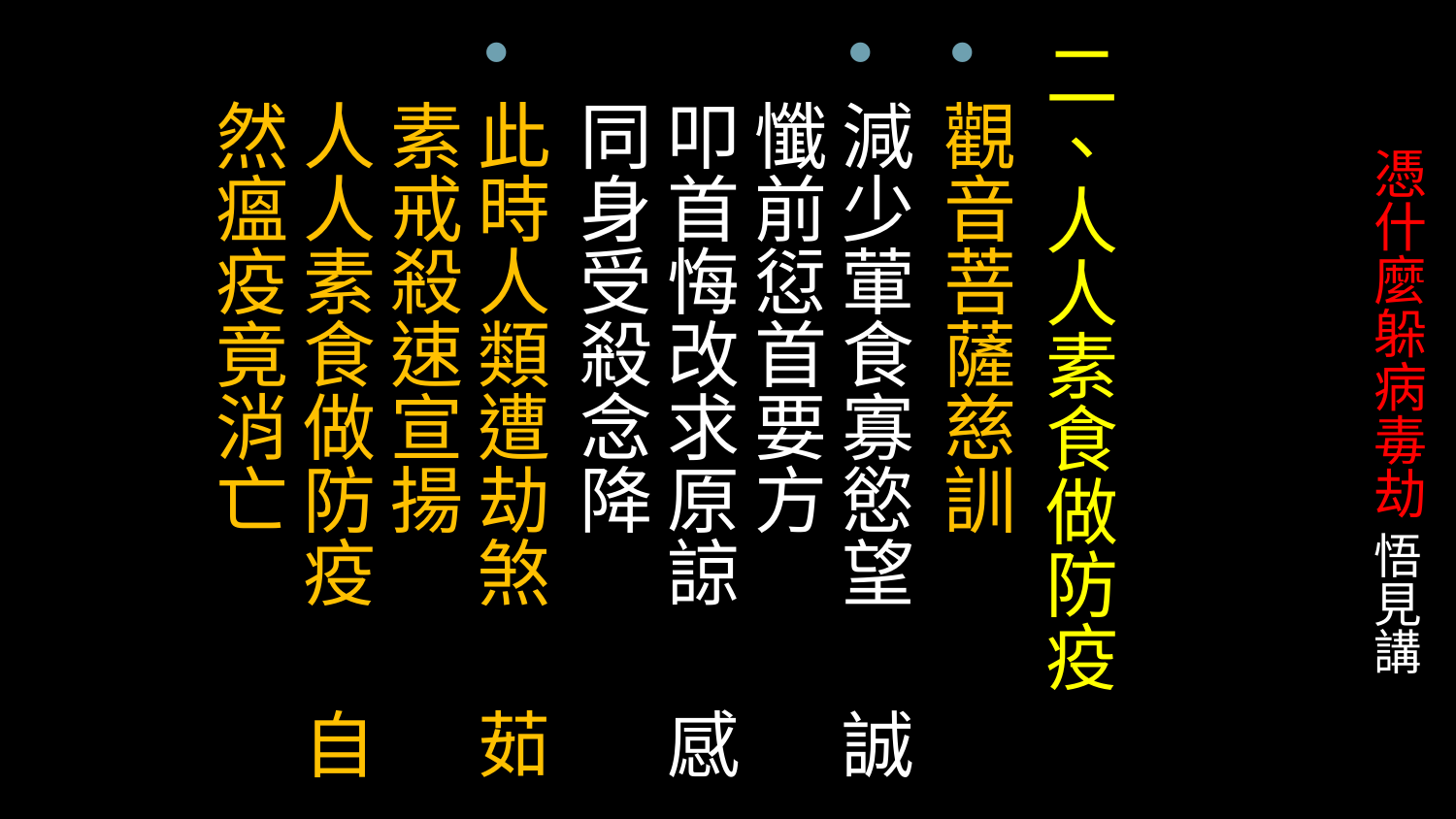

二、人人素食做防疫
觀音菩薩慈訓
減少葷食寡慾望      誠懺前愆首要方
叩首悔改求原諒      感同身受殺念降
此時人類遭劫煞      茹素戒殺速宣揚
人人素食做防疫      自然瘟疫竟消亡

# 憑什麼躲病毒劫 悟見講